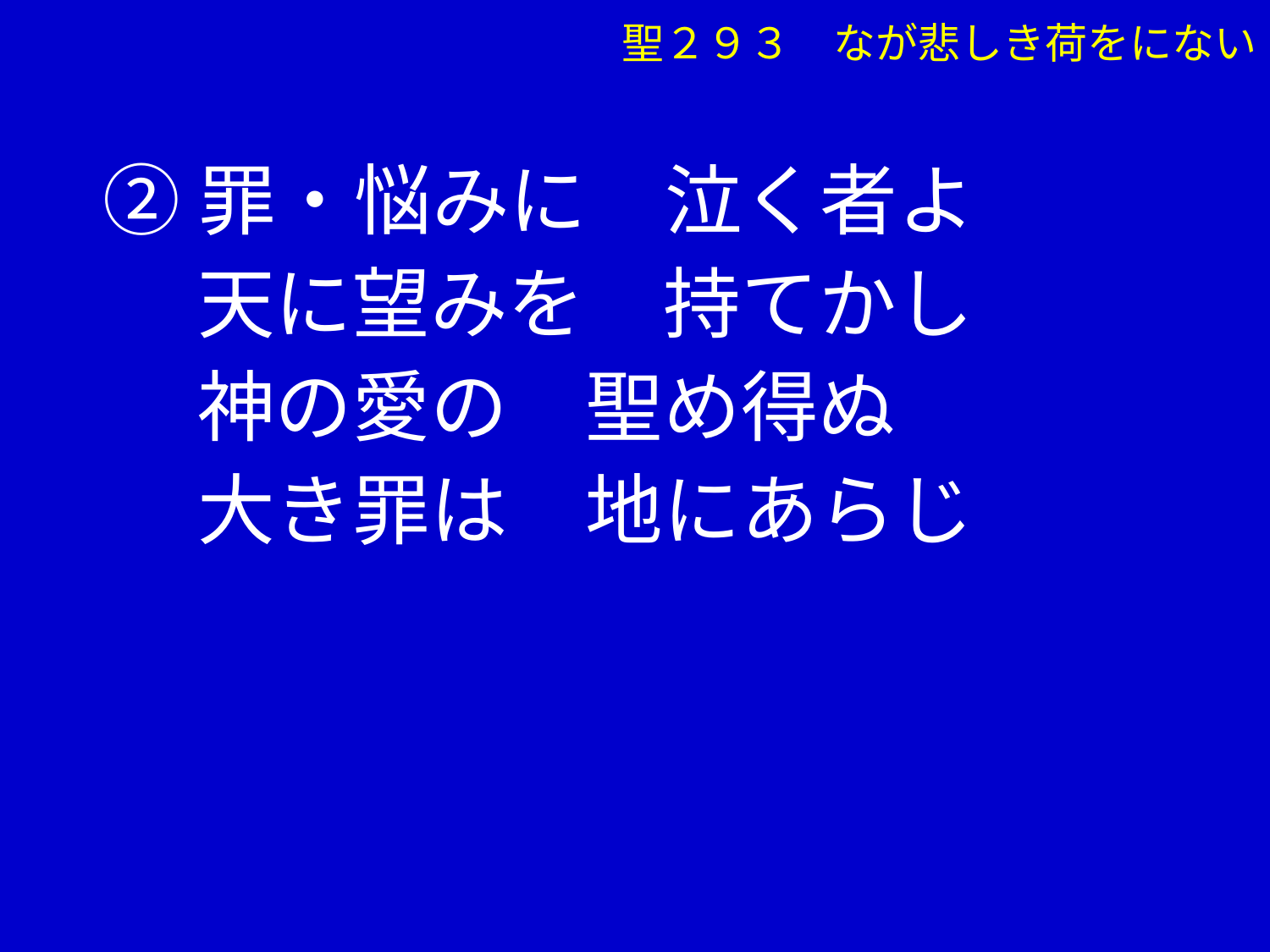

聖２９３　なが悲しき荷をにない
②罪・悩みに　泣く者よ
　 天に望みを　持てかし
　 神の愛の　聖め得ぬ
　 大き罪は　地にあらじ